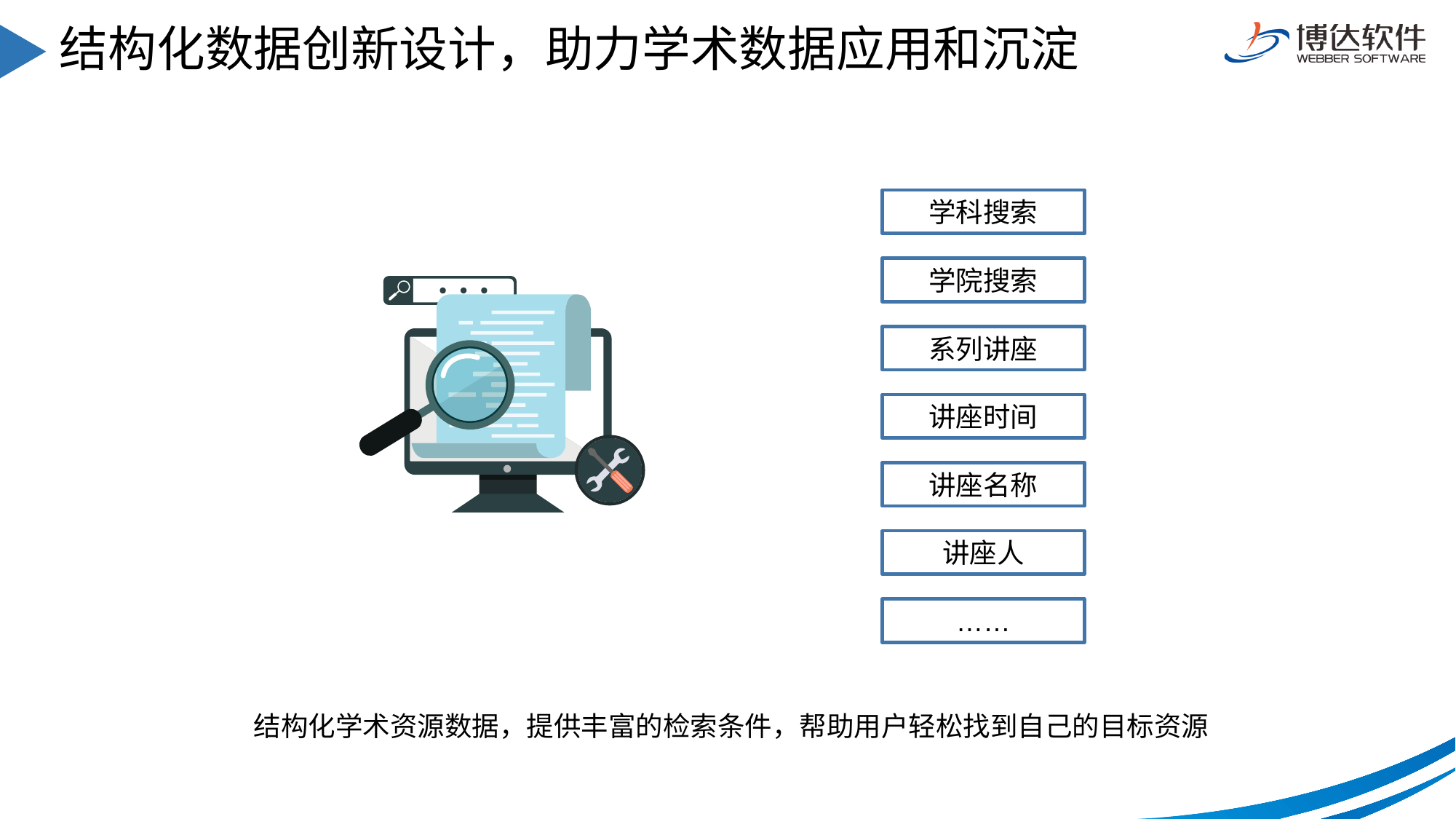

# 结构化数据创新设计，助力学术数据应用和沉淀
学科搜索
学院搜索

系列讲座
讲座时间
讲座名称
讲座人
……
结构化学术资源数据，提供丰富的检索条件，帮助用户轻松找到自己的目标资源